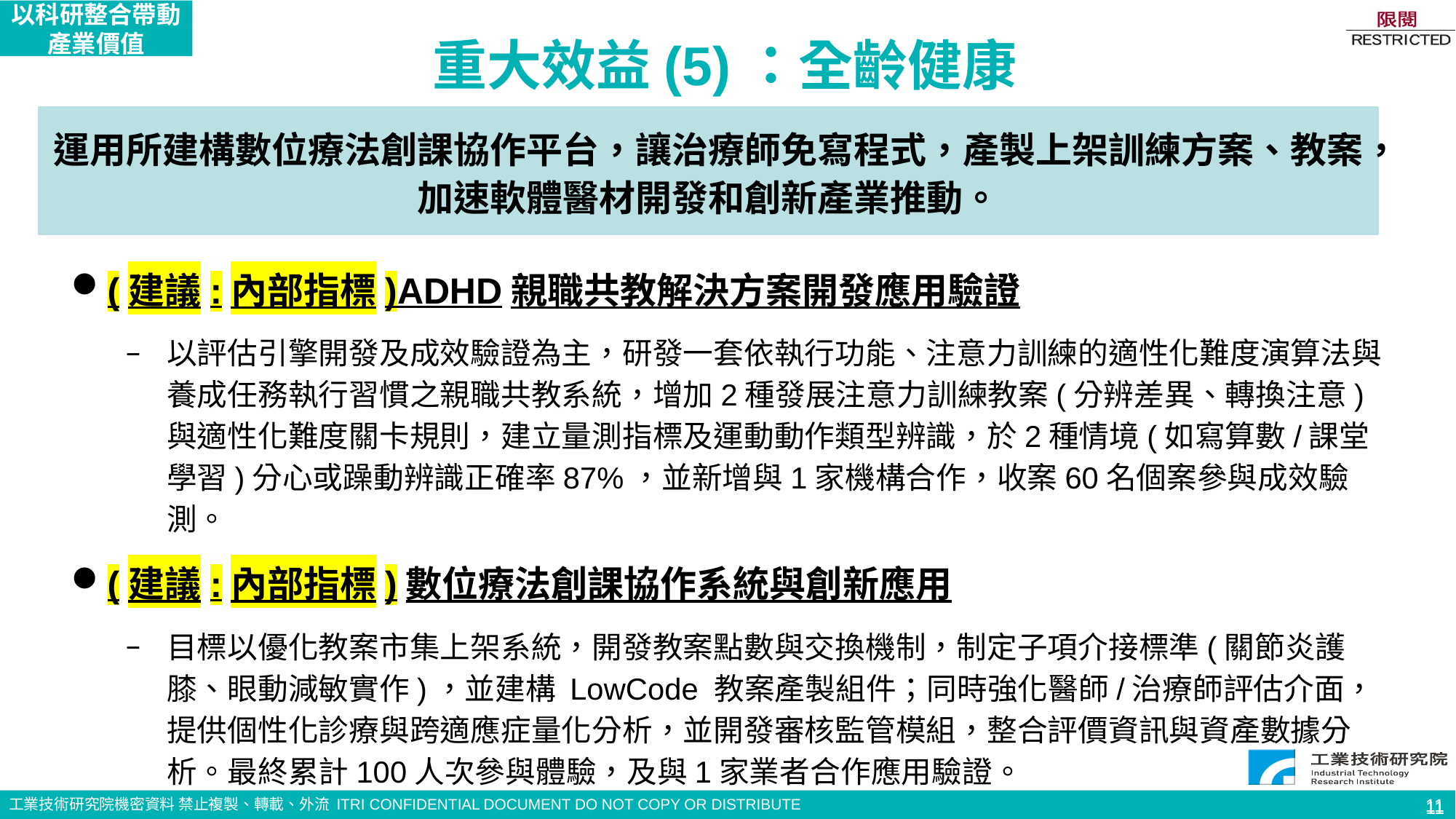

11
以科研整合帶動產業價值
重大效益(5)：全齡健康
運用所建構數位療法創課協作平台，讓治療師免寫程式，產製上架訓練方案、教案，加速軟體醫材開發和創新產業推動。
(建議:內部指標)ADHD親職共教解決方案開發應用驗證
以評估引擎開發及成效驗證為主，研發一套依執行功能、注意力訓練的適性化難度演算法與養成任務執行習慣之親職共教系統，增加2種發展注意力訓練教案(分辨差異、轉換注意) 與適性化難度關卡規則，建立量測指標及運動動作類型辨識，於2種情境(如寫算數/課堂學習)分心或躁動辨識正確率87%，並新增與1家機構合作，收案60名個案參與成效驗測。
(建議:內部指標)數位療法創課協作系統與創新應用
目標以優化教案市集上架系統，開發教案點數與交換機制，制定子項介接標準(關節炎護膝、眼動減敏實作)，並建構 LowCode 教案產製組件；同時強化醫師/治療師評估介面，提供個性化診療與跨適應症量化分析，並開發審核監管模組，整合評價資訊與資產數據分析。最終累計100人次參與體驗，及與1家業者合作應用驗證。
11